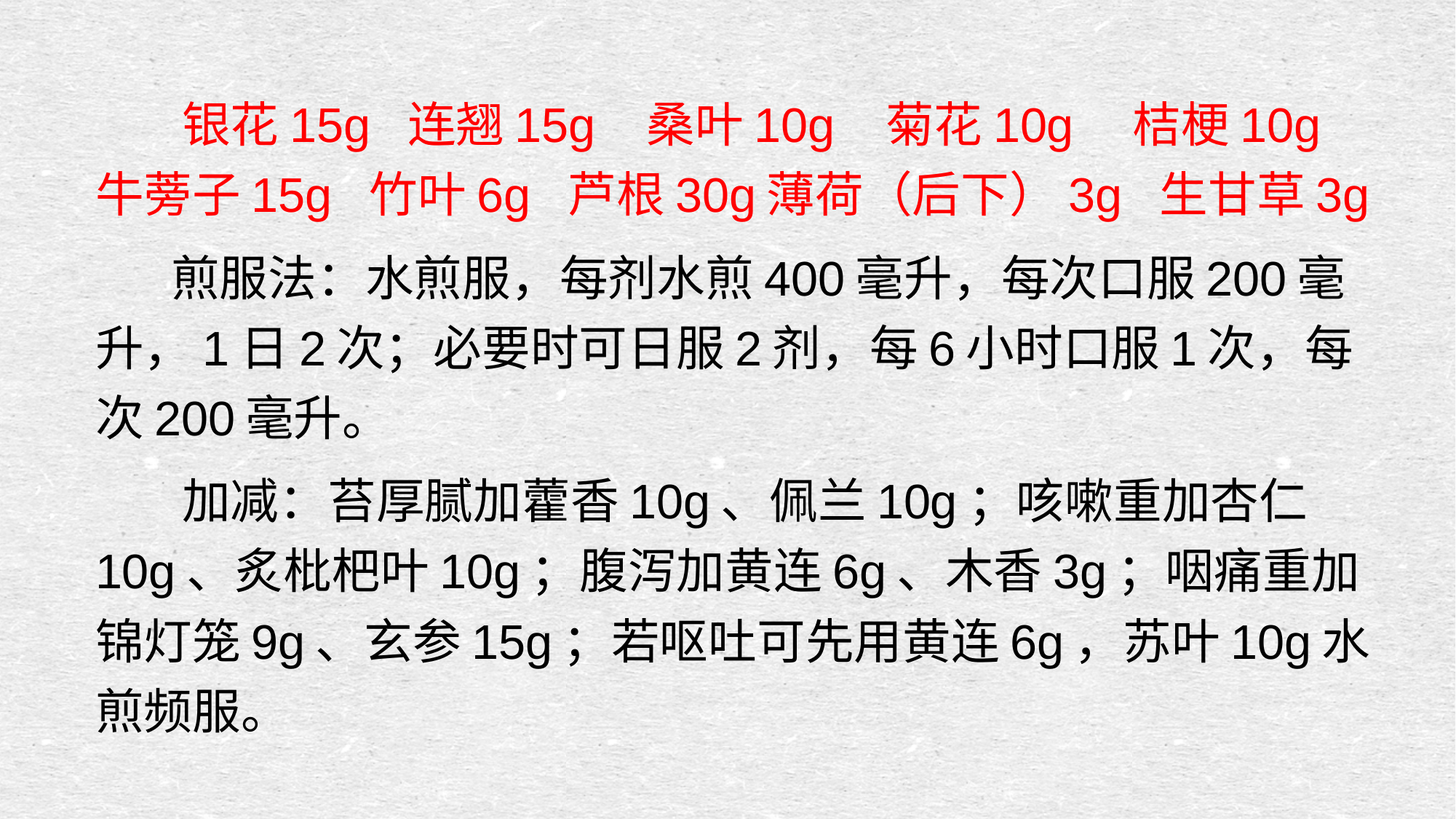

银花15g  连翘15g   桑叶10g   菊花10g　桔梗10g   牛蒡子15g  竹叶6g  芦根30g薄荷（后下）3g  生甘草3g
      煎服法：水煎服，每剂水煎400毫升，每次口服200毫升，1日2次；必要时可日服2剂，每6小时口服1次，每次200毫升。
       加减：苔厚腻加藿香10g、佩兰10g；咳嗽重加杏仁10g、炙枇杷叶10g；腹泻加黄连6g、木香3g；咽痛重加锦灯笼9g、玄参15g；若呕吐可先用黄连6g，苏叶10g水煎频服。